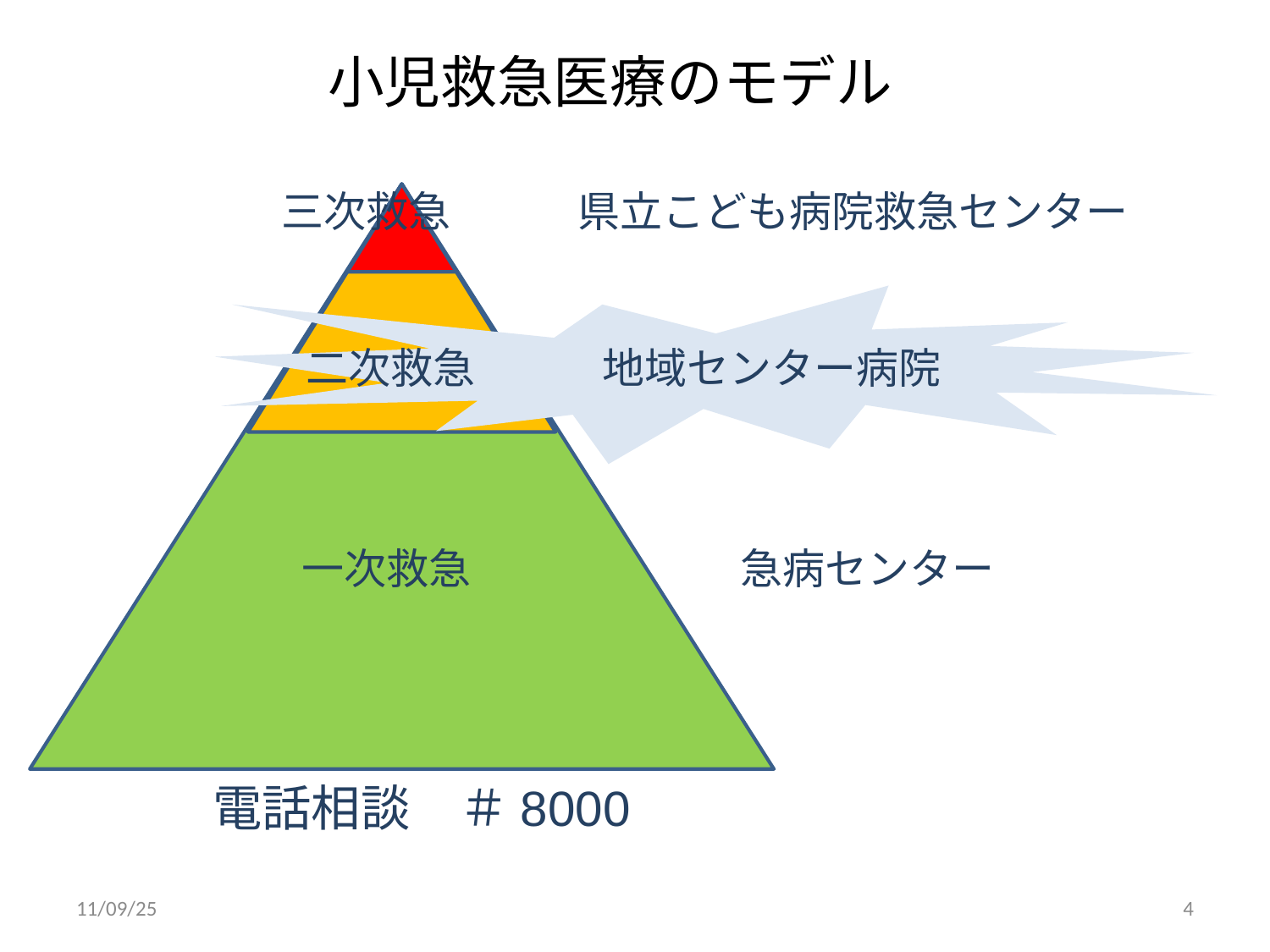

# 小児救急医療のモデル
三次救急　　　県立こども病院救急センター

二次救急　　　地域センター病院
一次救急　     　　　　 急病センター
電話相談　＃8000
11/09/25
4